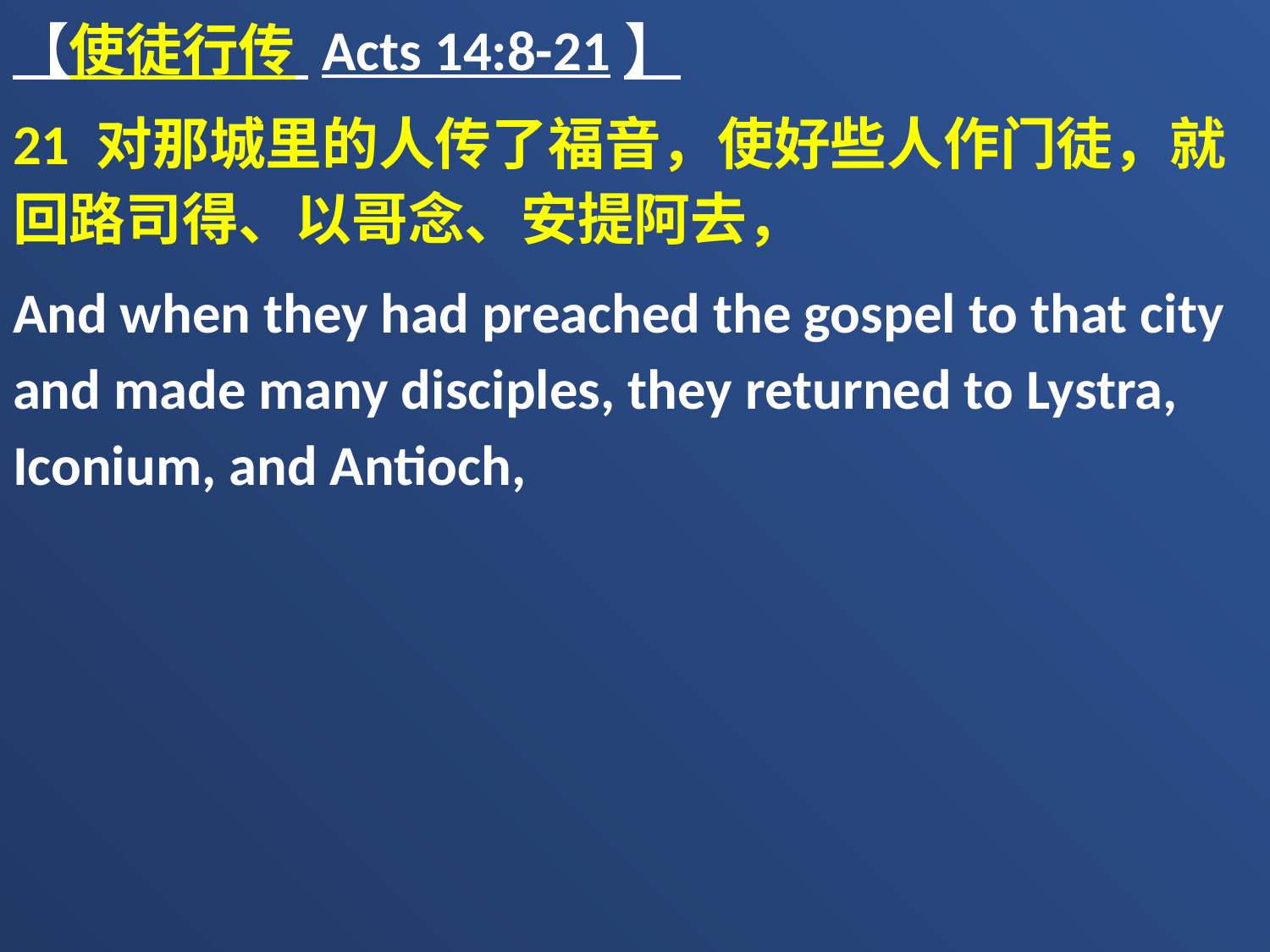

【使徒行传 Acts 14:8-21】
21 对那城里的人传了福音，使好些人作门徒，就回路司得、以哥念、安提阿去，
And when they had preached the gospel to that city and made many disciples, they returned to Lystra, Iconium, and Antioch,